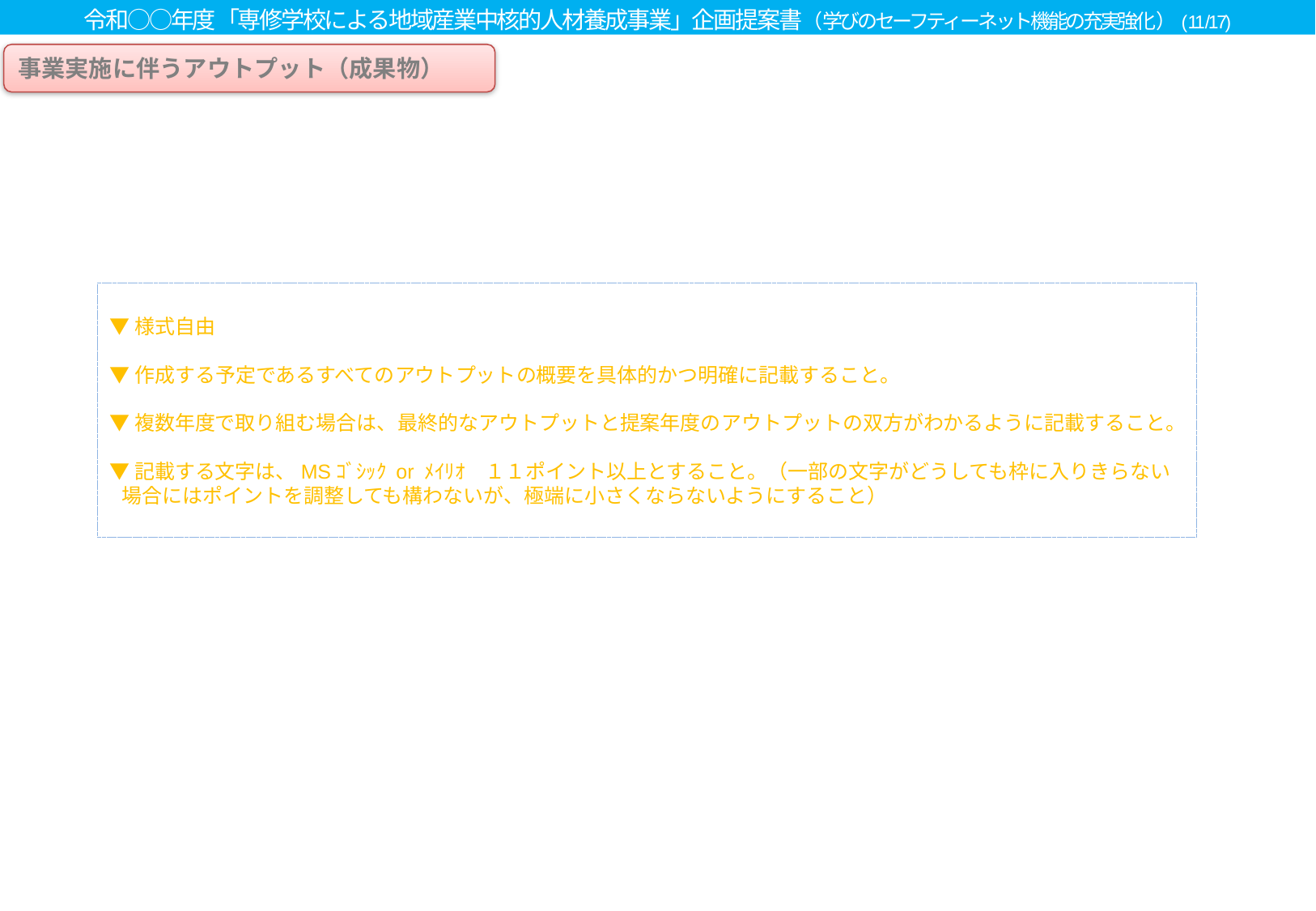

令和○○年度「専修学校による地域産業中核的人材養成事業」企画提案書（学びのセーフティーネット機能の充実強化）(11/17)
事業実施に伴うアウトプット（成果物）

▼様式自由

▼作成する予定であるすべてのアウトプットの概要を具体的かつ明確に記載すること。

▼複数年度で取り組む場合は、最終的なアウトプットと提案年度のアウトプットの双方がわかるように記載すること。

▼記載する文字は、MSｺﾞｼｯｸ or ﾒｲﾘｵ　１１ポイント以上とすること。（一部の文字がどうしても枠に入りきらない場合にはポイントを調整しても構わないが、極端に小さくならないようにすること）